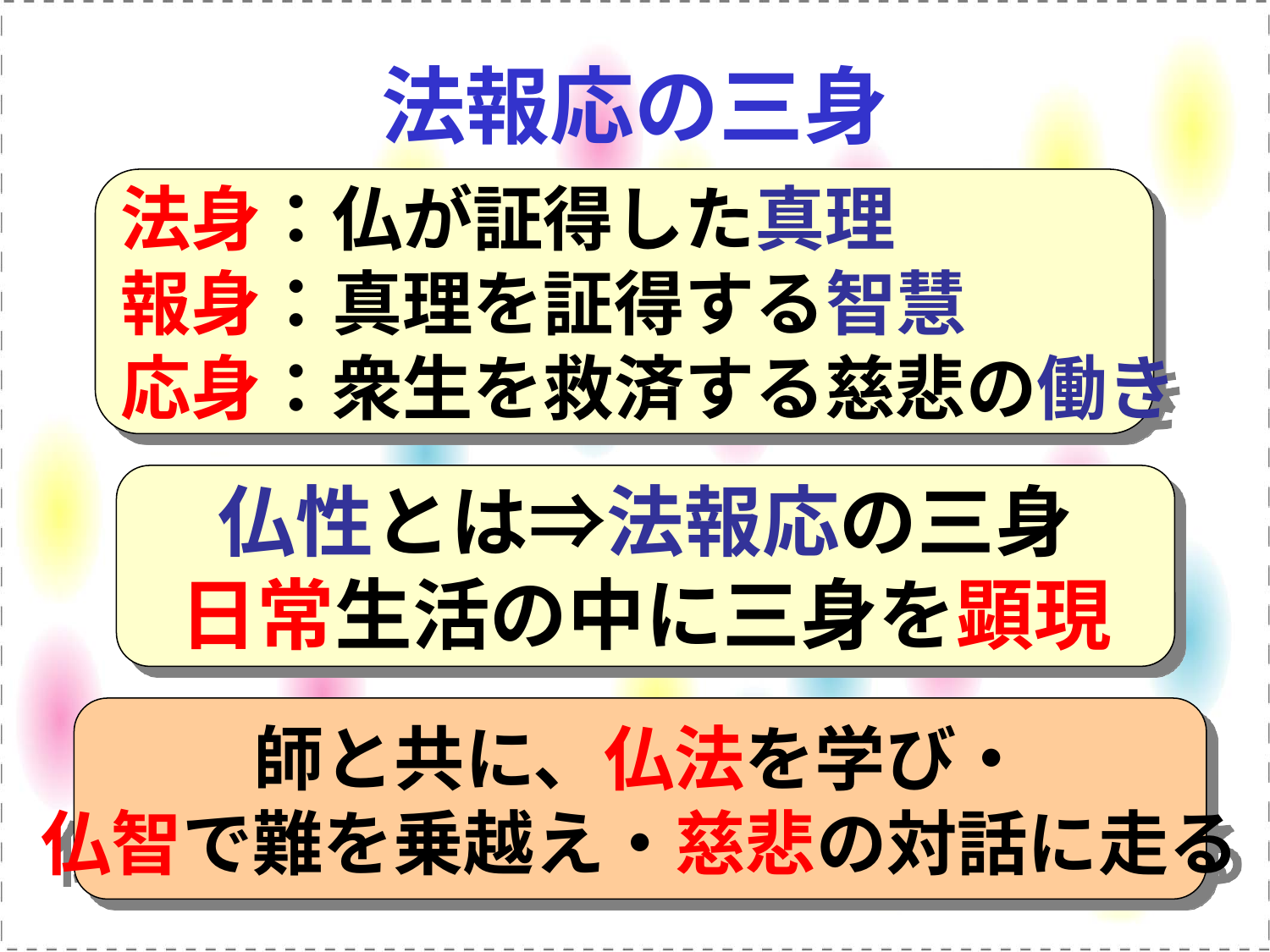

# 法報応の三身
法身：仏が証得した真理
報身：真理を証得する智慧
応身：衆生を救済する慈悲の働き
仏性とは⇒法報応の三身
日常生活の中に三身を顕現
師と共に、仏法を学び・
仏智で難を乗越え・慈悲の対話に走る